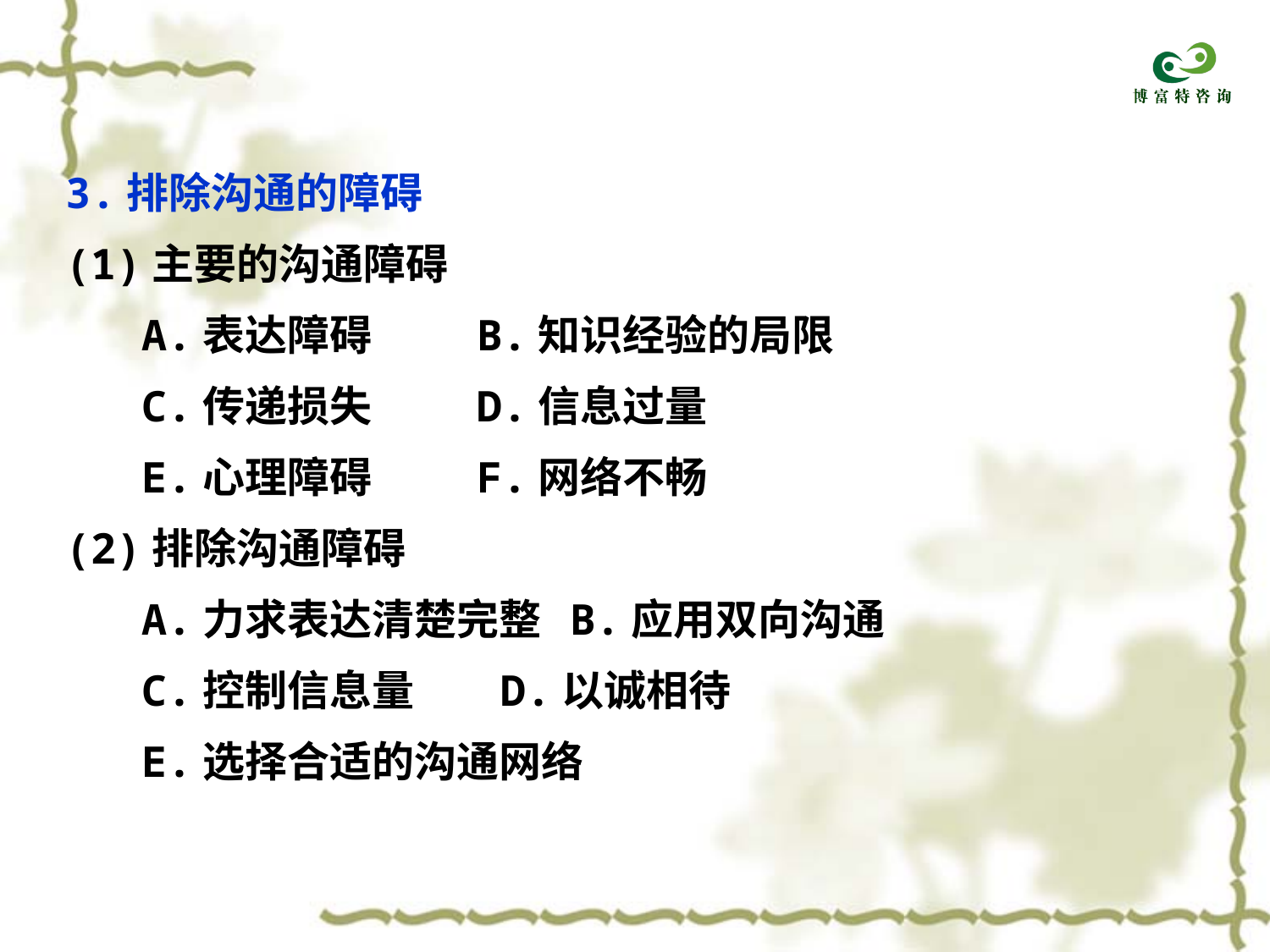

3.排除沟通的障碍
(1)主要的沟通障碍
   A.表达障碍          B.知识经验的局限
   C.传递损失          D.信息过量
   E.心理障碍          F.网络不畅
(2)排除沟通障碍
   A.力求表达清楚完整  B.应用双向沟通
   C.控制信息量        D.以诚相待
   E.选择合适的沟通网络